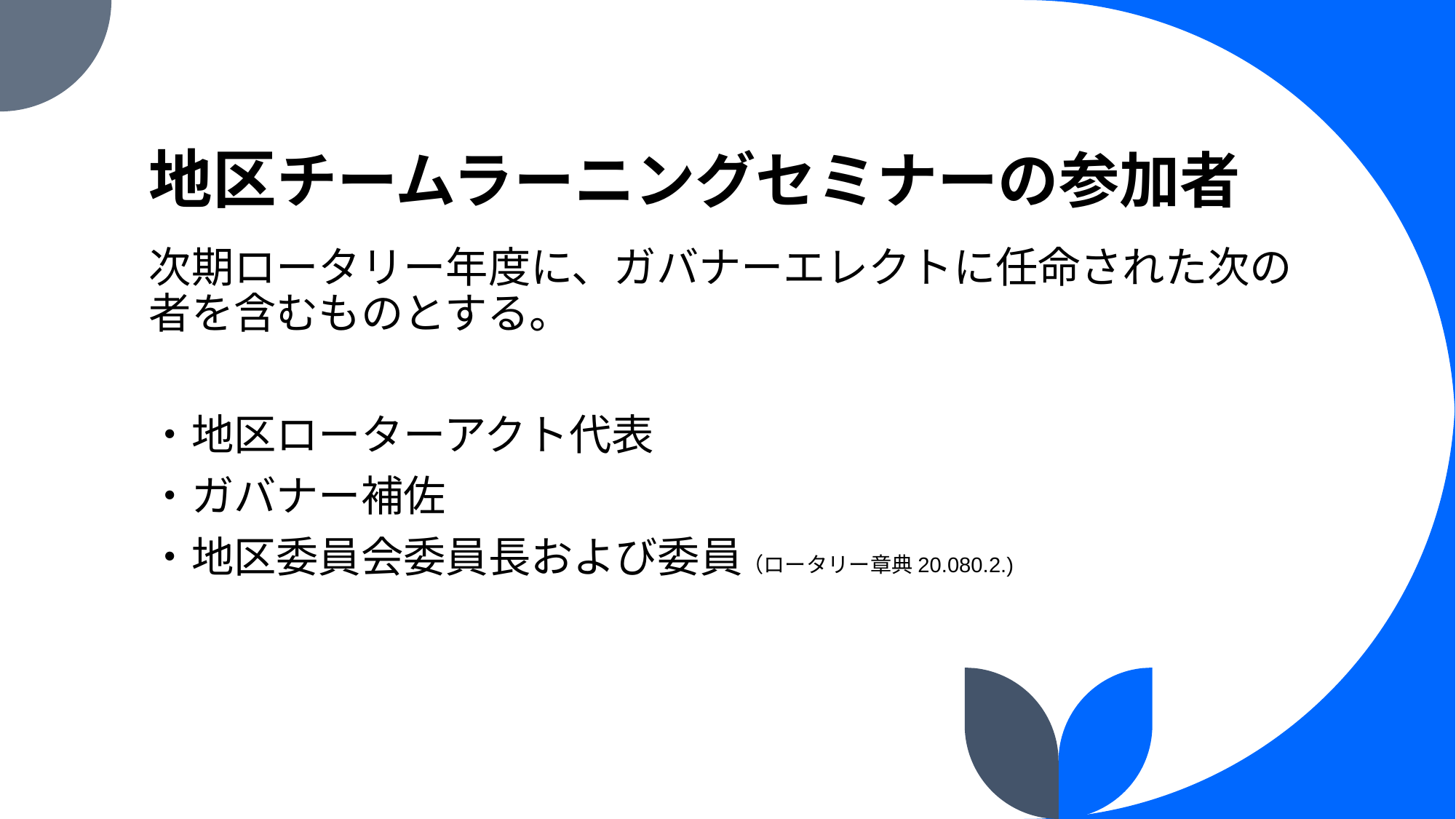

# 地区チームラーニングセミナーの参加者
次期ロータリー年度に、ガバナーエレクトに任命された次の者を含むものとする。

・地区ローターアクト代表
・ガバナー補佐
・地区委員会委員長および委員（ロータリー章典20.080.2.)